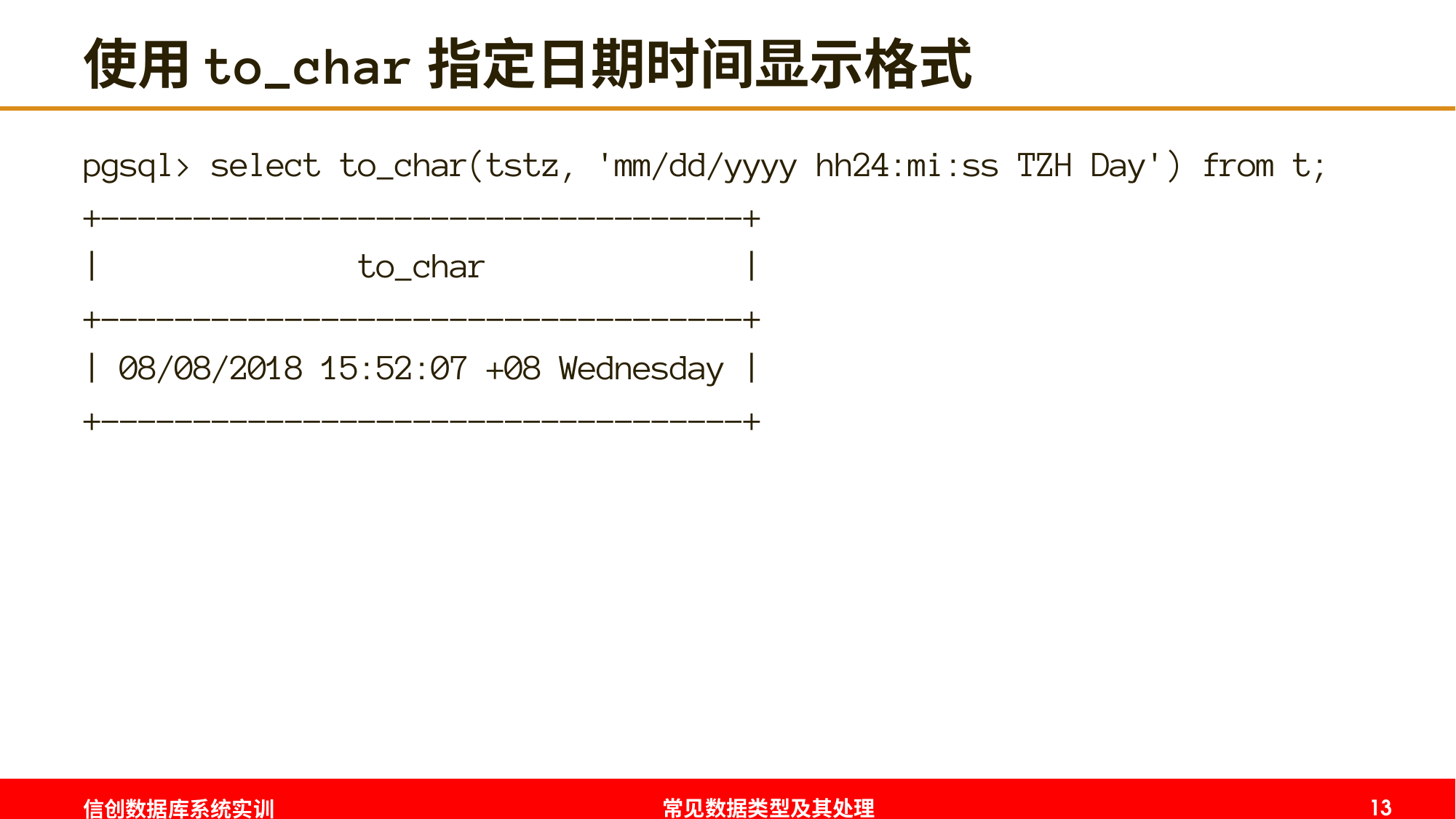

# 使用to_char指定日期时间显示格式
pgsql> select to_char(tstz, 'mm/dd/yyyy hh24:mi:ss TZH Day') from t;
+-----------------------------------+
|              to_char              |
+-----------------------------------+
| 08/08/2018 15:52:07 +08 Wednesday |
+-----------------------------------+